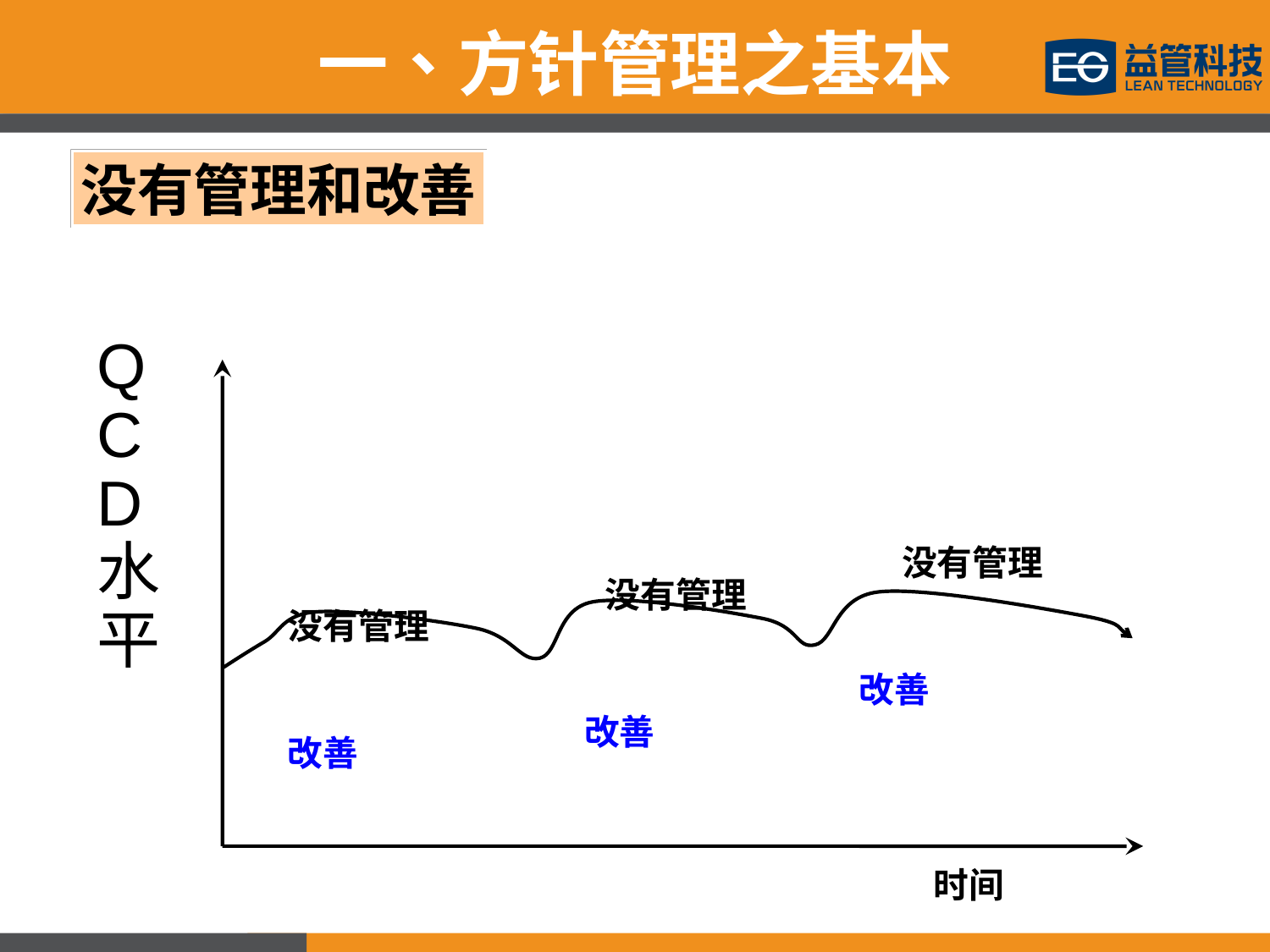

一、方针管理之基本
没有管理和改善
QCD水平

没有管理
没有管理

没有管理
改善
改善
改善
时间